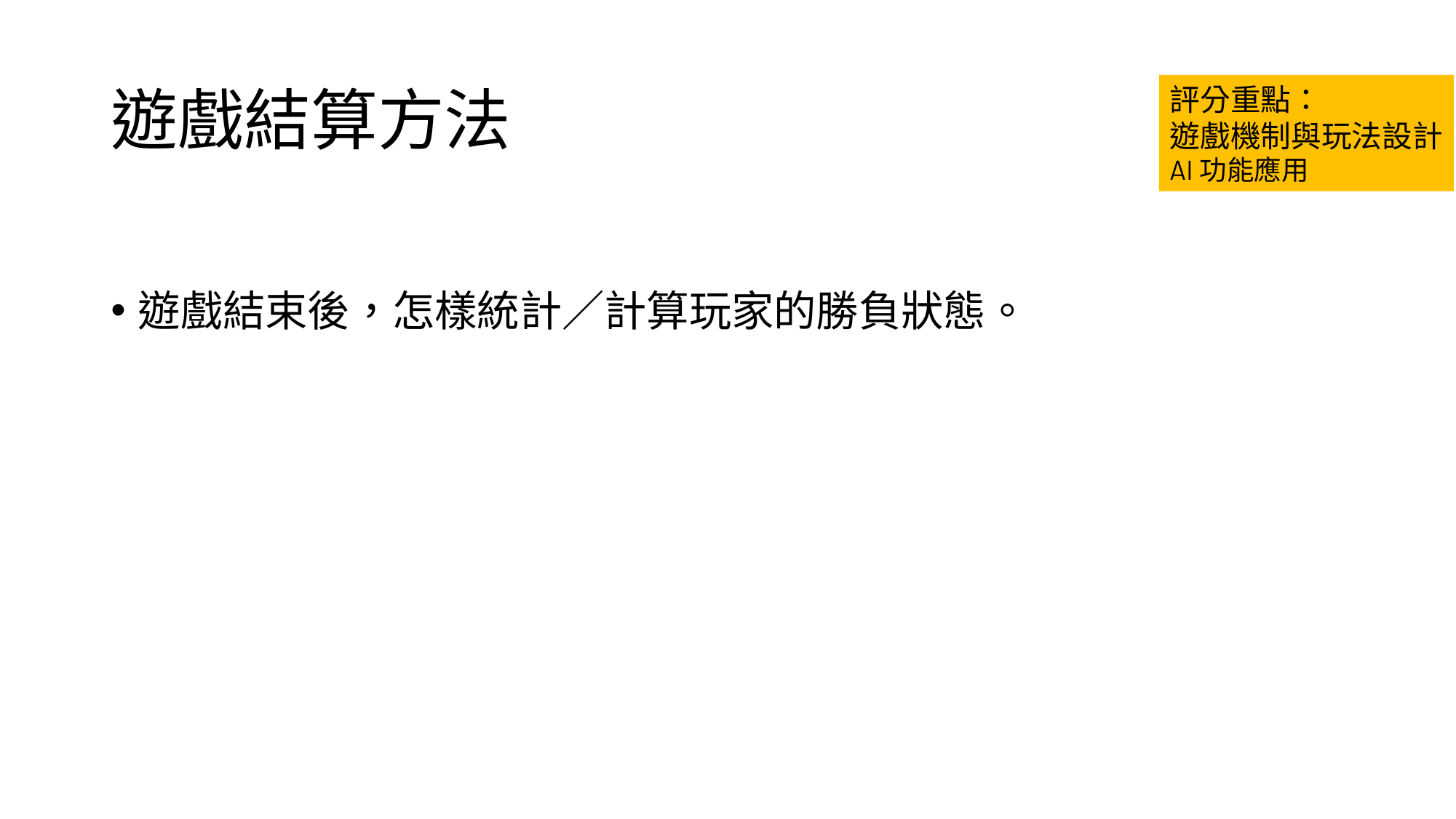

# 遊戲結算方法
評分重點：
遊戲機制與玩法設計
AI功能應用

遊戲結束後，怎樣統計／計算玩家的勝負狀態。